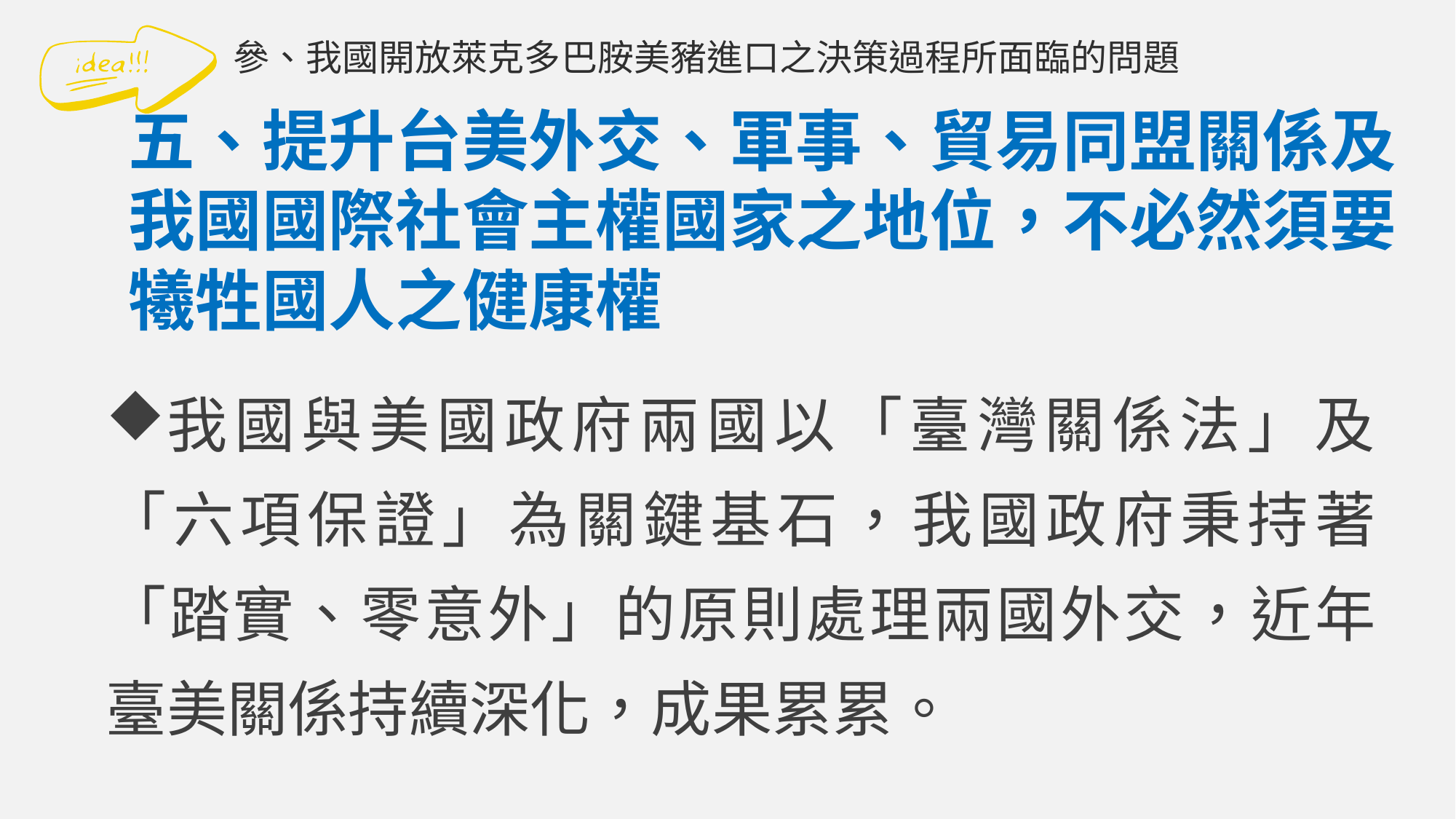

參、我國開放萊克多巴胺美豬進口之決策過程所面臨的問題
五、提升台美外交、軍事、貿易同盟關係及我國國際社會主權國家之地位，不必然須要犧牲國人之健康權
我國與美國政府兩國以「臺灣關係法」及「六項保證」為關鍵基石，我國政府秉持著「踏實、零意外」的原則處理兩國外交，近年臺美關係持續深化，成果累累。